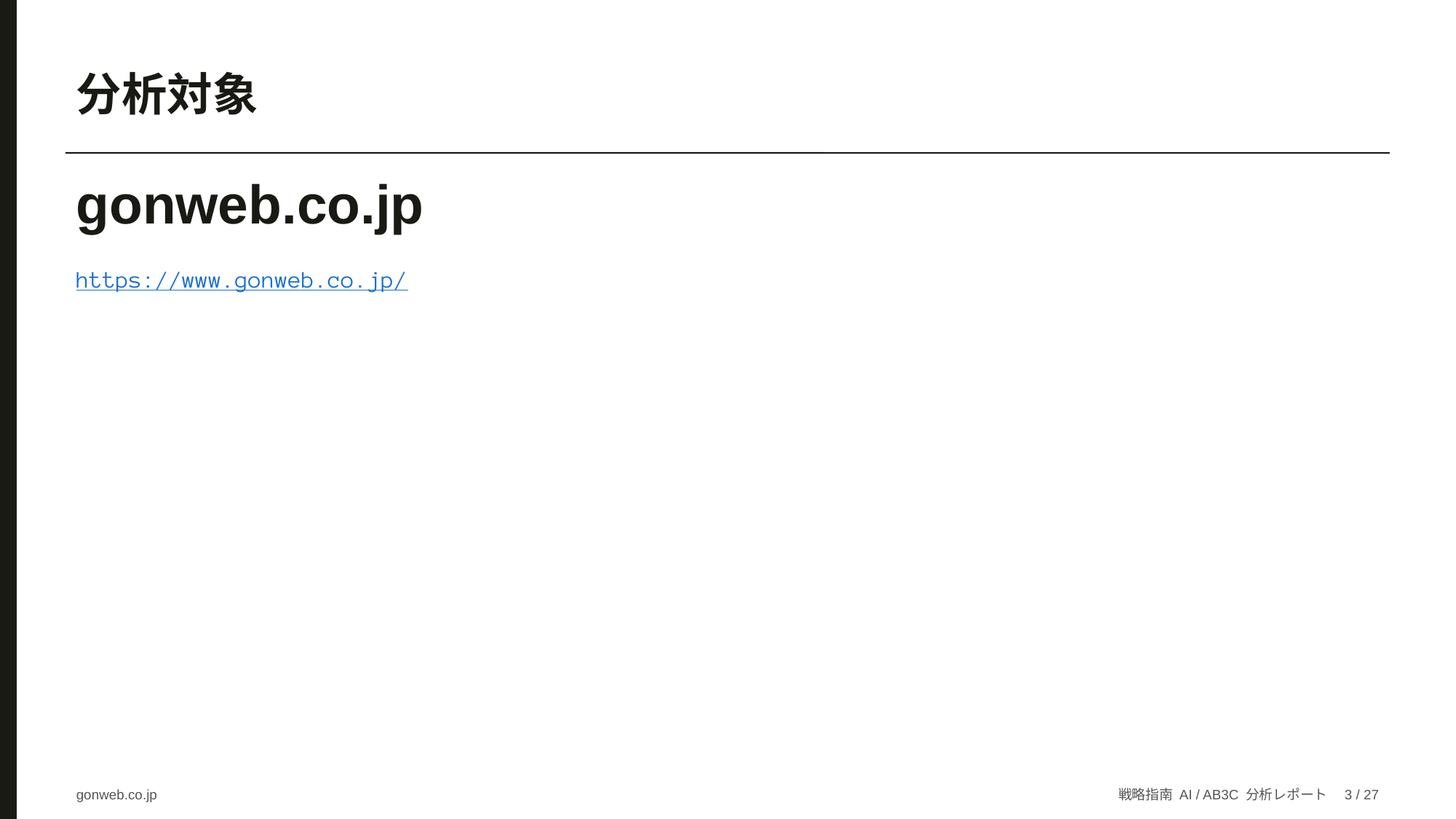

分析対象

gonweb.co.jp
https://www.gonweb.co.jp/
gonweb.co.jp
戦略指南 AI / AB3C 分析レポート　3 / 27